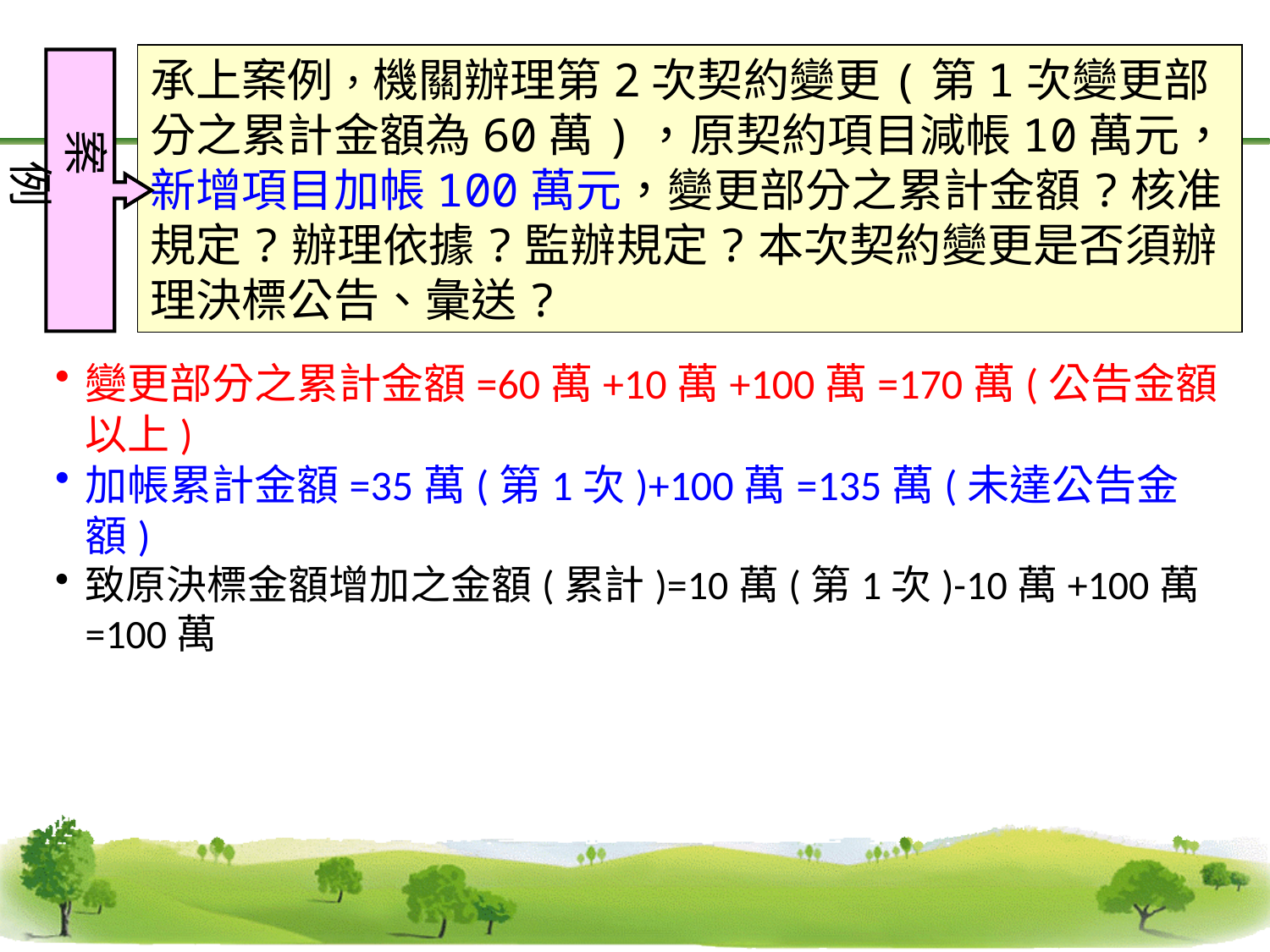

承上案例，機關辦理第2次契約變更(第1次變更部分之累計金額為60萬)，原契約項目減帳10萬元，新增項目加帳100萬元，變更部分之累計金額?核准規定?辦理依據?監辦規定?本次契約變更是否須辦理決標公告、彙送?

案       例
變更部分之累計金額=60萬+10萬+100萬=170萬(公告金額以上)
加帳累計金額=35萬(第1次)+100萬=135萬(未達公告金額)
致原決標金額增加之金額(累計)=10萬(第1次)-10萬+100萬=100萬